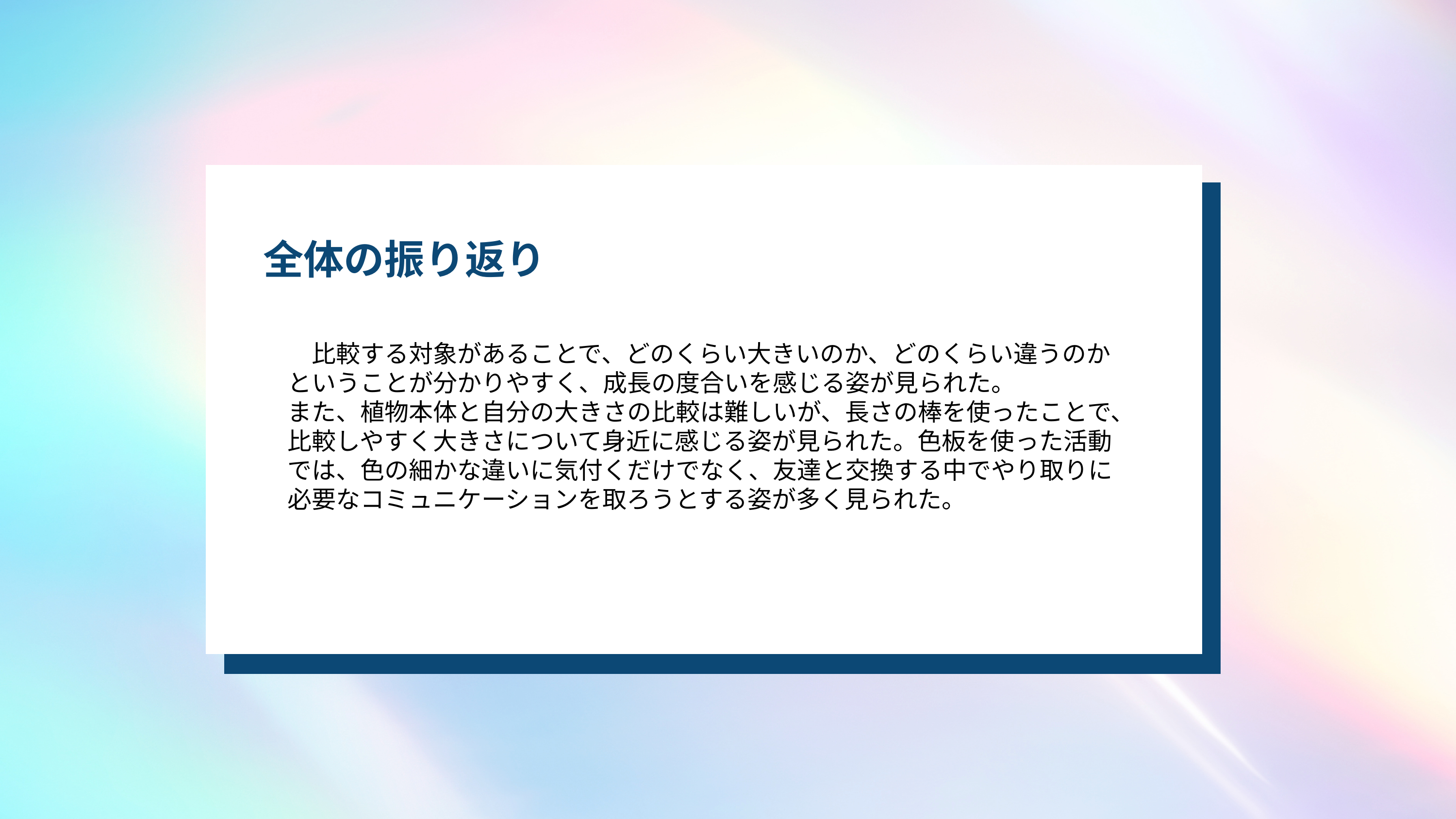

全体の振り返り
　比較する対象があることで、どのくらい大きいのか、どのくらい違うのかということが分かりやすく、成長の度合いを感じる姿が見られた。
また、植物本体と自分の大きさの比較は難しいが、長さの棒を使ったことで、比較しやすく大きさについて身近に感じる姿が見られた。色板を使った活動では、色の細かな違いに気付くだけでなく、友達と交換する中でやり取りに必要なコミュニケーションを取ろうとする姿が多く見られた。